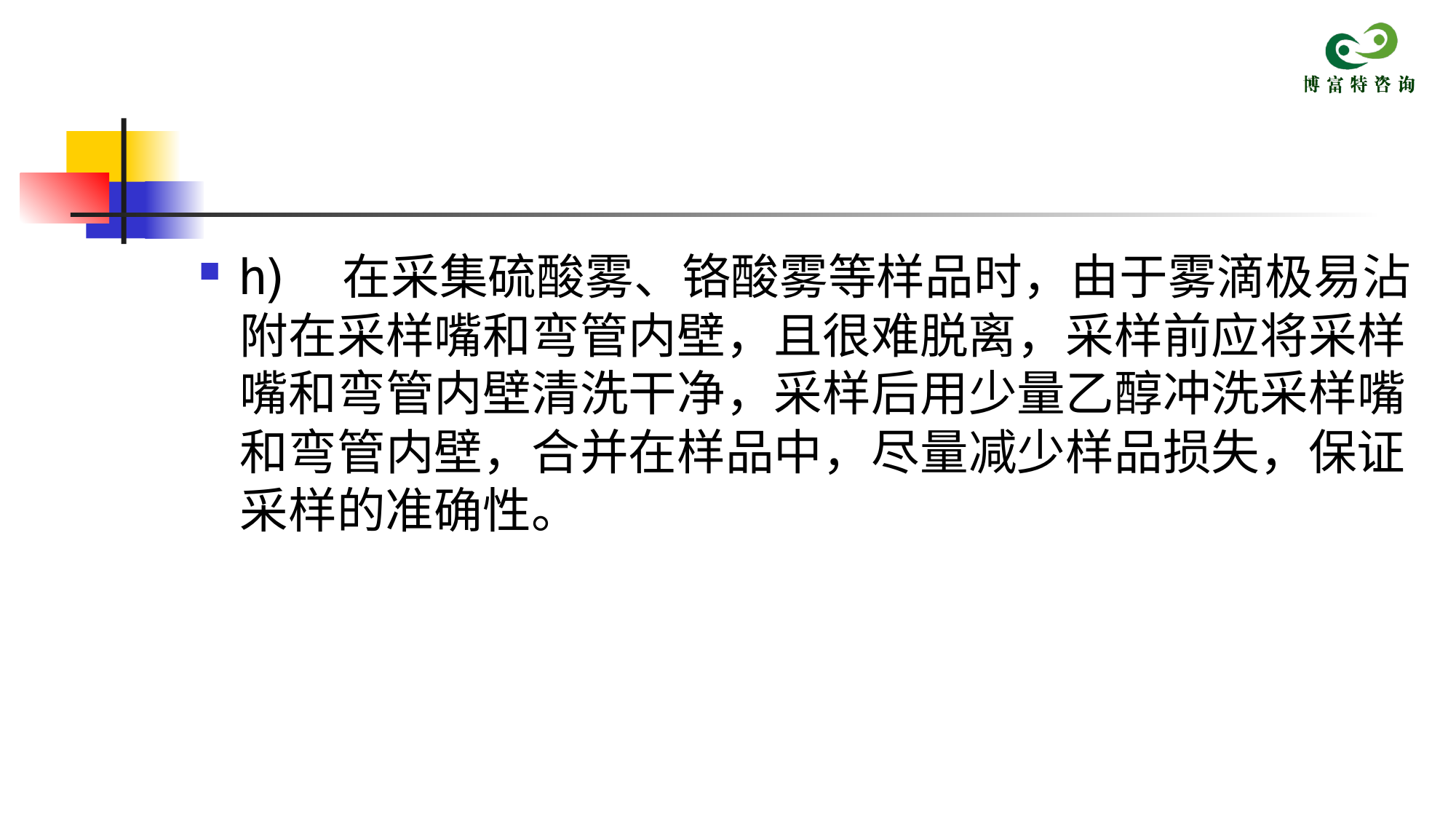

h)   在采集硫酸雾、铬酸雾等样品时，由于雾滴极易沾附在采样嘴和弯管内壁，且很难脱离，采样前应将采样嘴和弯管内壁清洗干净，采样后用少量乙醇冲洗采样嘴和弯管内壁，合并在样品中，尽量减少样品损失，保证采样的准确性。